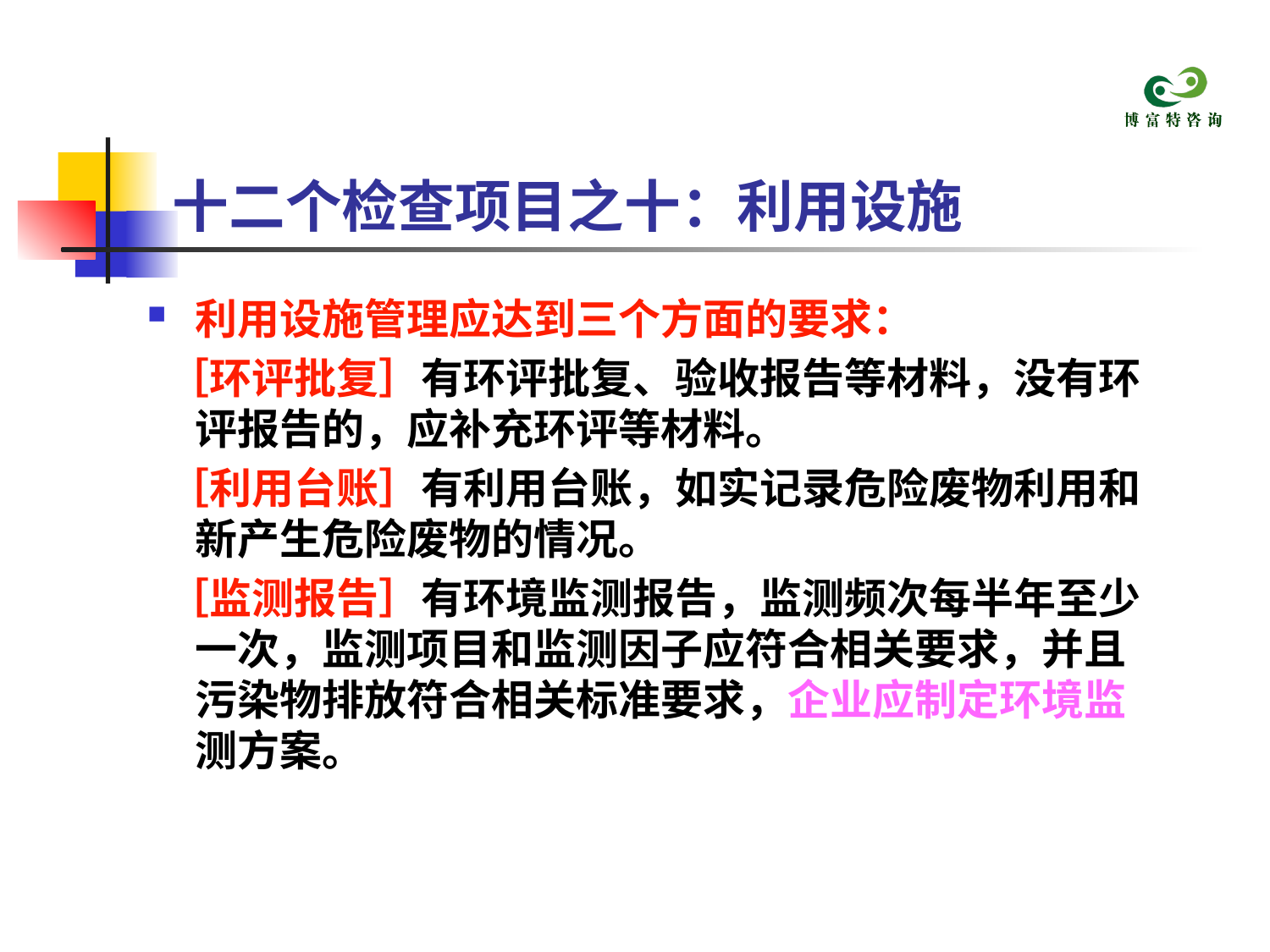

# 十二个检查项目之十：利用设施
利用设施管理应达到三个方面的要求：
 ［环评批复］有环评批复、验收报告等材料，没有环评报告的，应补充环评等材料。
 ［利用台账］有利用台账，如实记录危险废物利用和新产生危险废物的情况。
 ［监测报告］有环境监测报告，监测频次每半年至少一次，监测项目和监测因子应符合相关要求，并且污染物排放符合相关标准要求，企业应制定环境监测方案。